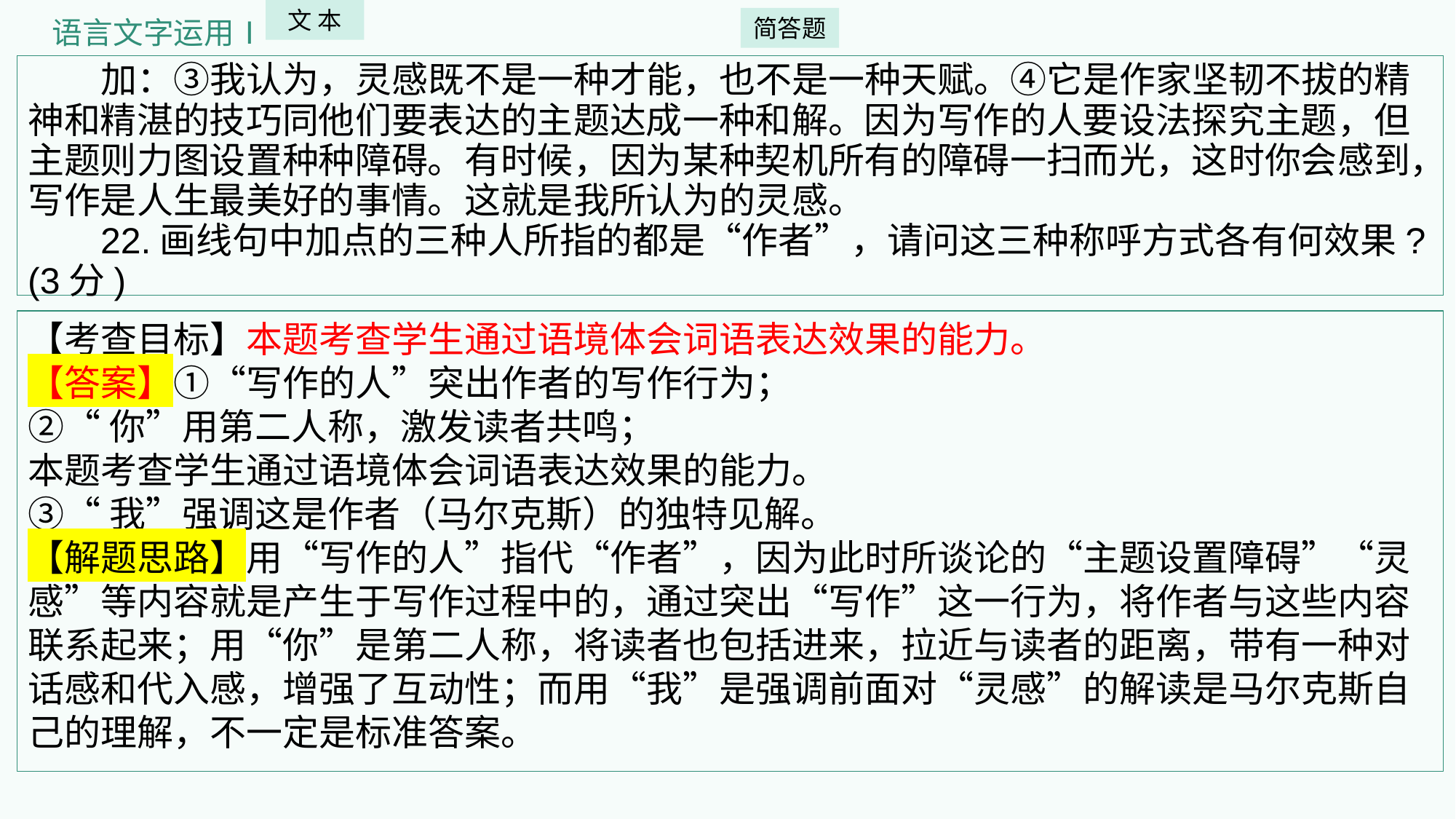

文 本
语言文字运用Ⅰ
简答题
加：③我认为，灵感既不是一种才能，也不是一种天赋。④它是作家坚韧不拔的精神和精湛的技巧同他们要表达的主题达成一种和解。因为写作的人要设法探究主题，但主题则力图设置种种障碍。有时候，因为某种契机所有的障碍一扫而光，这时你会感到，写作是人生最美好的事情。这就是我所认为的灵感。
22.画线句中加点的三种人所指的都是“作者”，请问这三种称呼方式各有何效果? (3分)

【考查目标】本题考查学生通过语境体会词语表达效果的能力。
【答案】①“写作的人”突出作者的写作行为；
②“你”用第二人称，激发读者共鸣；
本题考查学生通过语境体会词语表达效果的能力。
③“我”强调这是作者（马尔克斯）的独特见解。
【解题思路】用“写作的人”指代“作者”，因为此时所谈论的“主题设置障碍”“灵感”等内容就是产生于写作过程中的，通过突出“写作”这一行为，将作者与这些内容联系起来；用“你”是第二人称，将读者也包括进来，拉近与读者的距离，带有一种对话感和代入感，增强了互动性；而用“我”是强调前面对“灵感”的解读是马尔克斯自己的理解，不一定是标准答案。